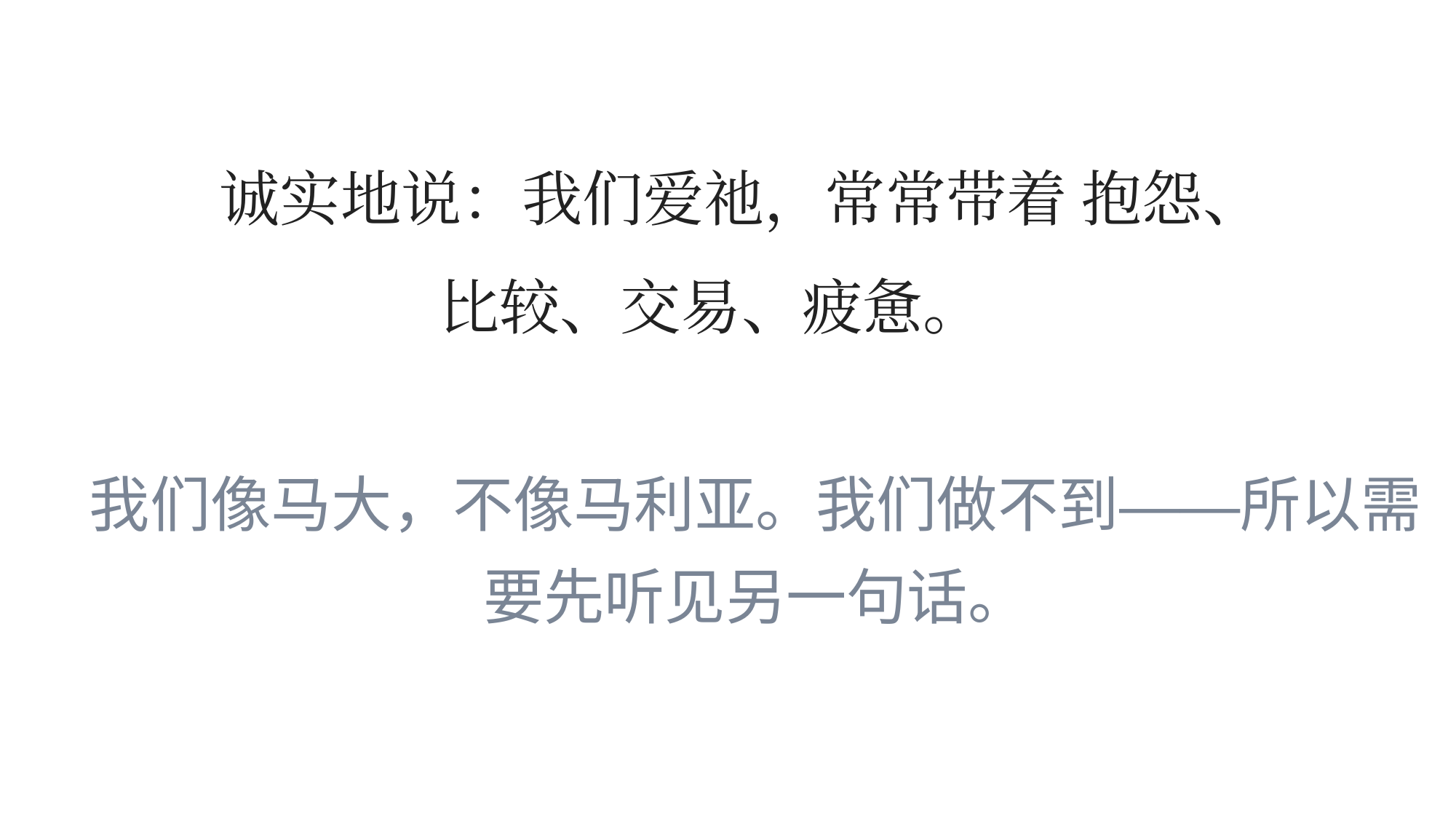

诚实地说：我们爱祂，常常带着 抱怨、比较、交易、疲惫。
我们像马大，不像马利亚。我们做不到——所以需要先听见另一句话。